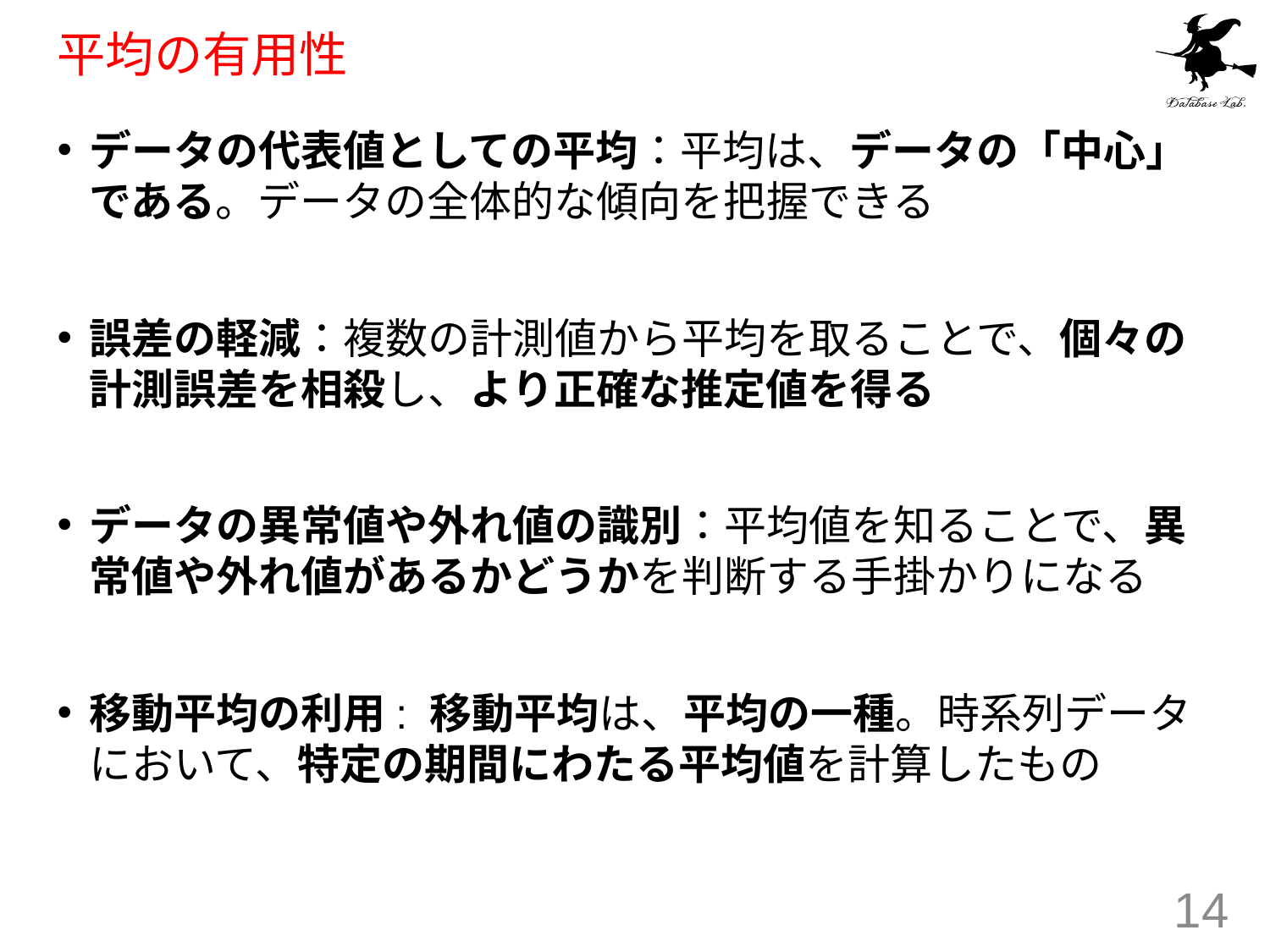

# 平均の有用性
データの代表値としての平均：平均は、データの「中心」である。データの全体的な傾向を把握できる

誤差の軽減：複数の計測値から平均を取ることで、個々の計測誤差を相殺し、より正確な推定値を得る

データの異常値や外れ値の識別：平均値を知ることで、異常値や外れ値があるかどうかを判断する手掛かりになる

移動平均の利用: 移動平均は、平均の一種。時系列データにおいて、特定の期間にわたる平均値を計算したもの
14